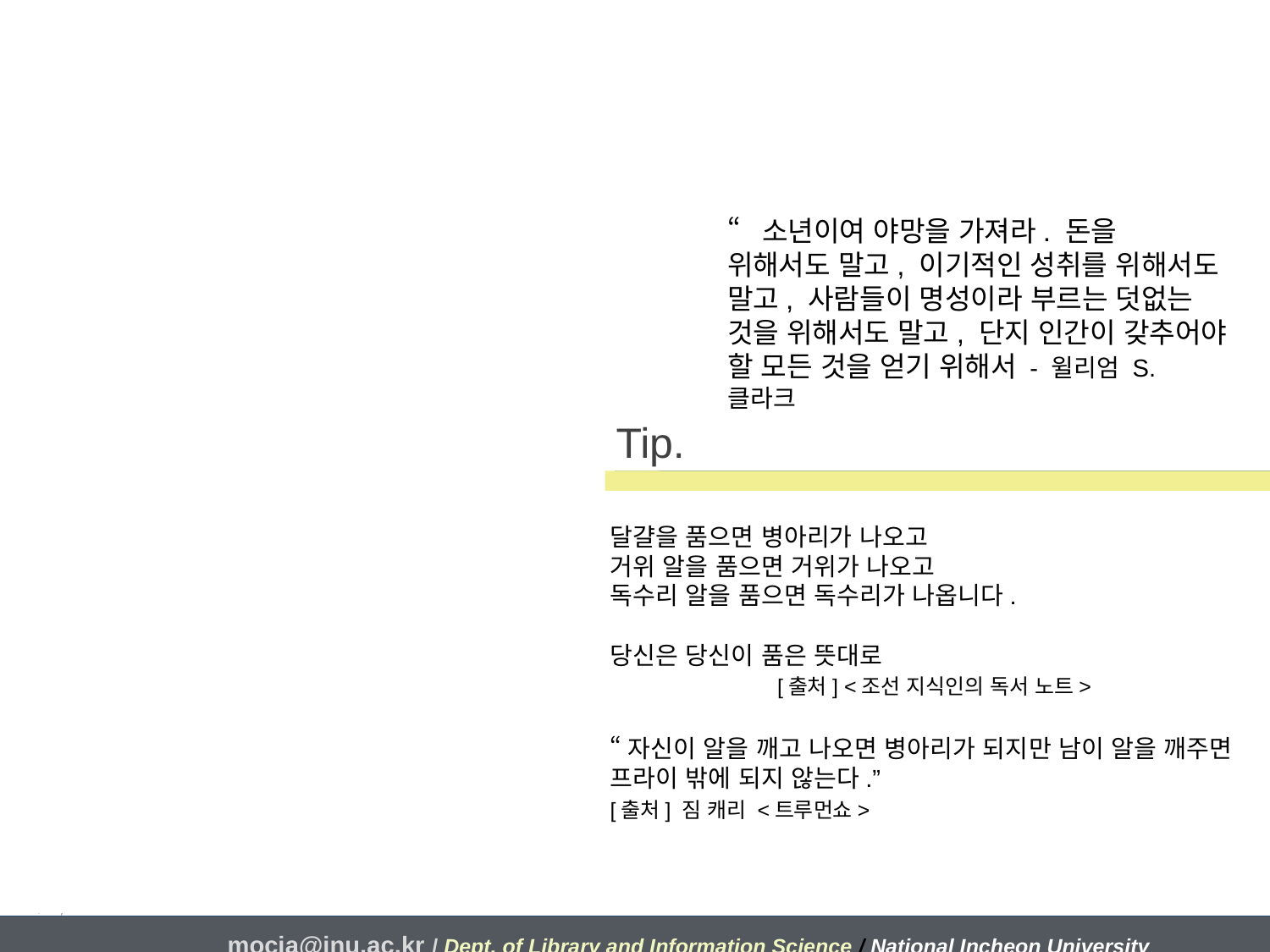

“소년이여 야망을 가져라. 돈을 위해서도 말고, 이기적인 성취를 위해서도 말고, 사람들이 명성이라 부르는 덧없는 것을 위해서도 말고, 단지 인간이 갖추어야 할 모든 것을 얻기 위해서 - 윌리엄 S. 클라크
# Tip.

달걀을 품으면 병아리가 나오고
거위 알을 품으면 거위가 나오고
독수리 알을 품으면 독수리가 나옵니다.
당신은 당신이 품은 뜻대로
[출처] <조선 지식인의 독서 노트>

“자신이 알을 깨고 나오면 병아리가 되지만 남이 알을 깨주면 프라이 밖에 되지 않는다.”
[출처] 짐 캐리 <트루먼쇼>

mocja@inu.ac.kr / Dept. of Library and Information Science / National Incheon University